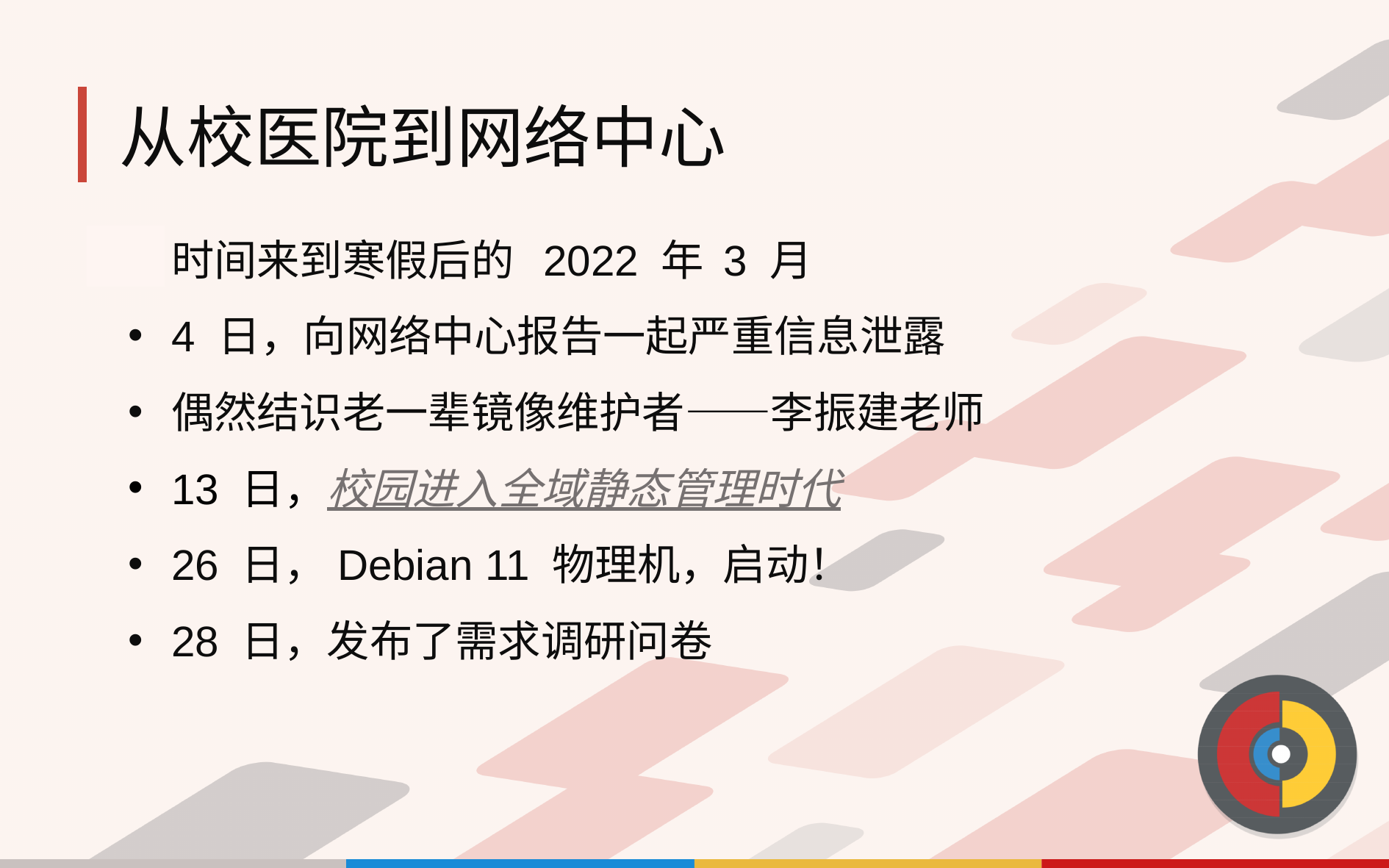

# 从校医院到网络中心
时间来到寒假后的  2022 年 3 月
4 日，向网络中心报告一起严重信息泄露
偶然结识老一辈镜像维护者——李振建老师
13 日，校园进入全域静态管理时代
26 日，Debian 11 物理机，启动！
28 日，发布了需求调研问卷